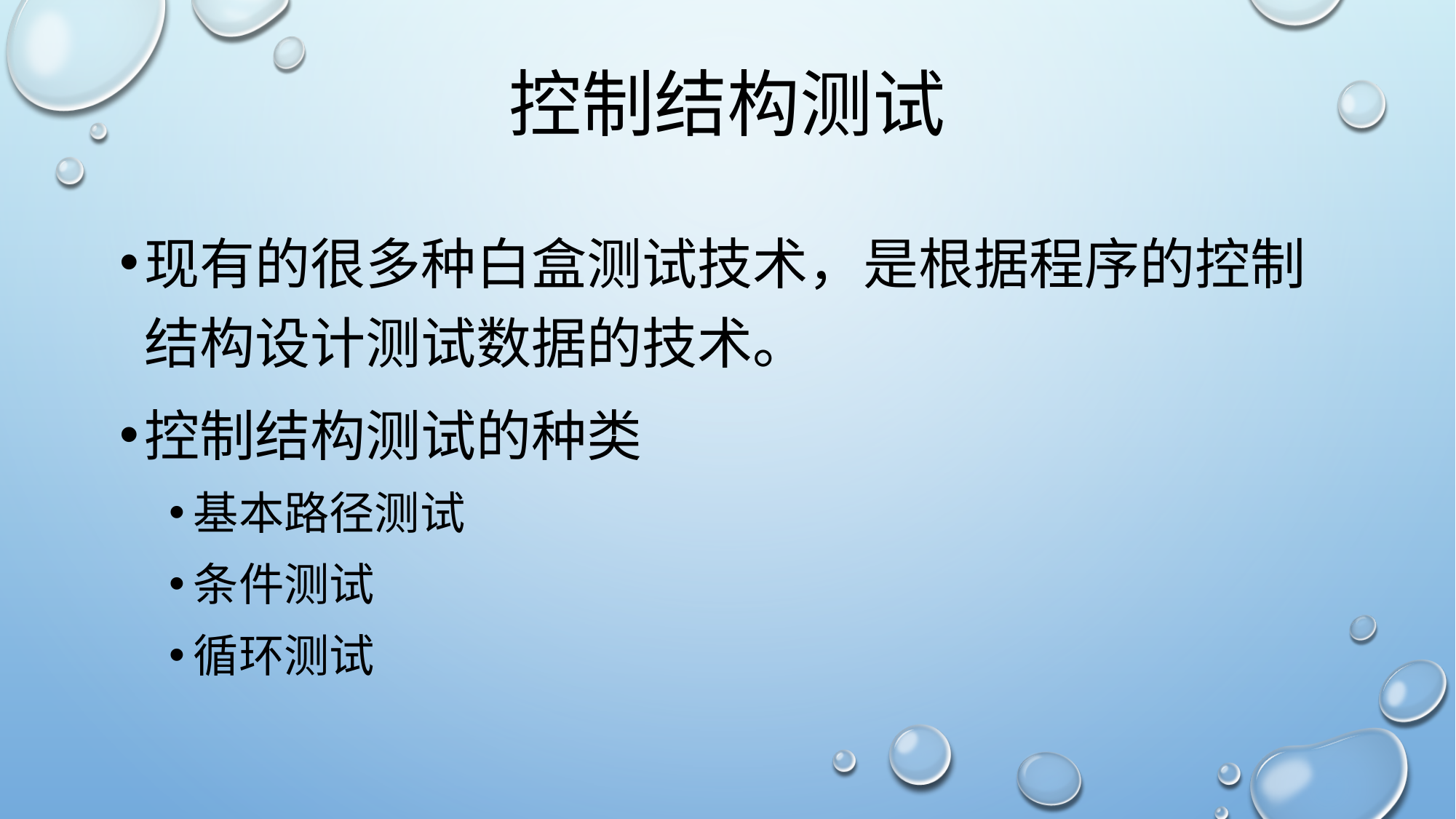

# 控制结构测试
现有的很多种白盒测试技术，是根据程序的控制结构设计测试数据的技术。
控制结构测试的种类
基本路径测试
条件测试
循环测试